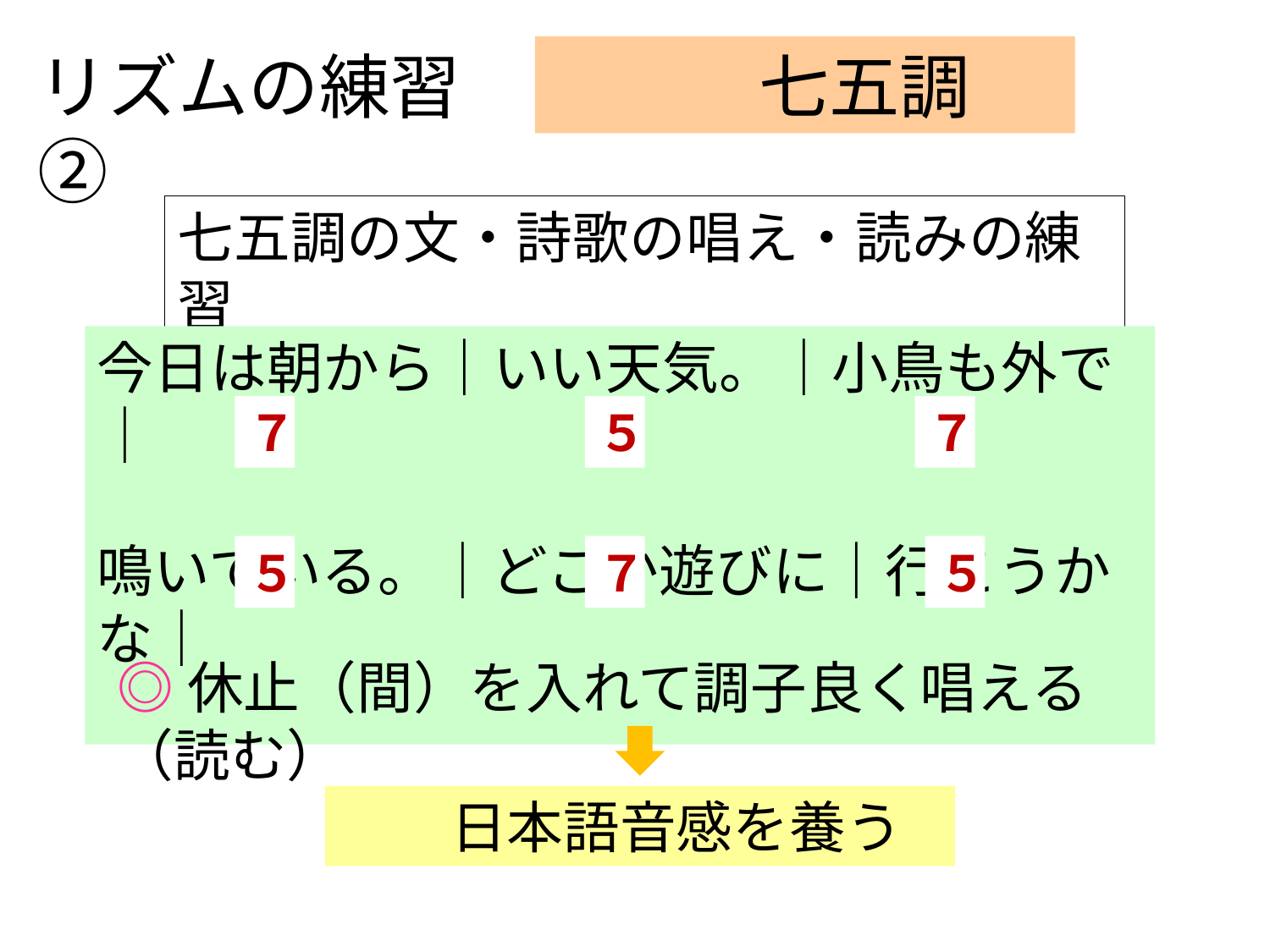

リズムの練習②
　　　七五調
七五調の文・詩歌の唱え・読みの練習
今日は朝から｜いい天気。｜小鳥も外で｜

鳴いている。｜どこか遊びに｜行こうかな｜

７
５
７
５
７
５
◎休止（間）を入れて調子良く唱える（読む）

　　日本語音感を養う